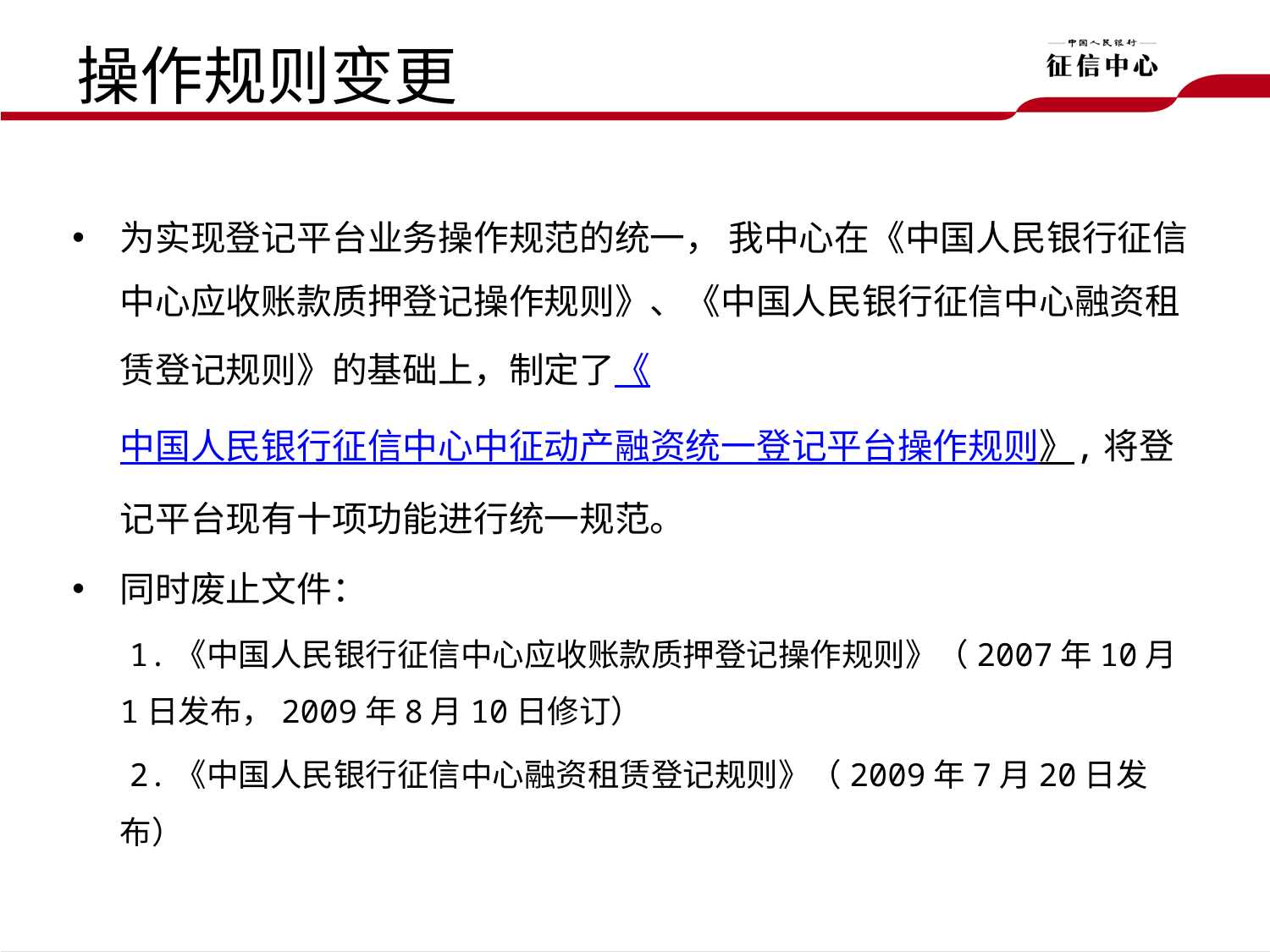

# 操作规则变更
为实现登记平台业务操作规范的统一， 我中心在《中国人民银行征信中心应收账款质押登记操作规则》、《中国人民银行征信中心融资租赁登记规则》的基础上，制定了《中国人民银行征信中心中征动产融资统一登记平台操作规则》,将登记平台现有十项功能进行统一规范。
同时废止文件：
   1.《中国人民银行征信中心应收账款质押登记操作规则》（2007年10月1日发布，2009年8月10日修订）
   2.《中国人民银行征信中心融资租赁登记规则》（2009年7月20日发布）